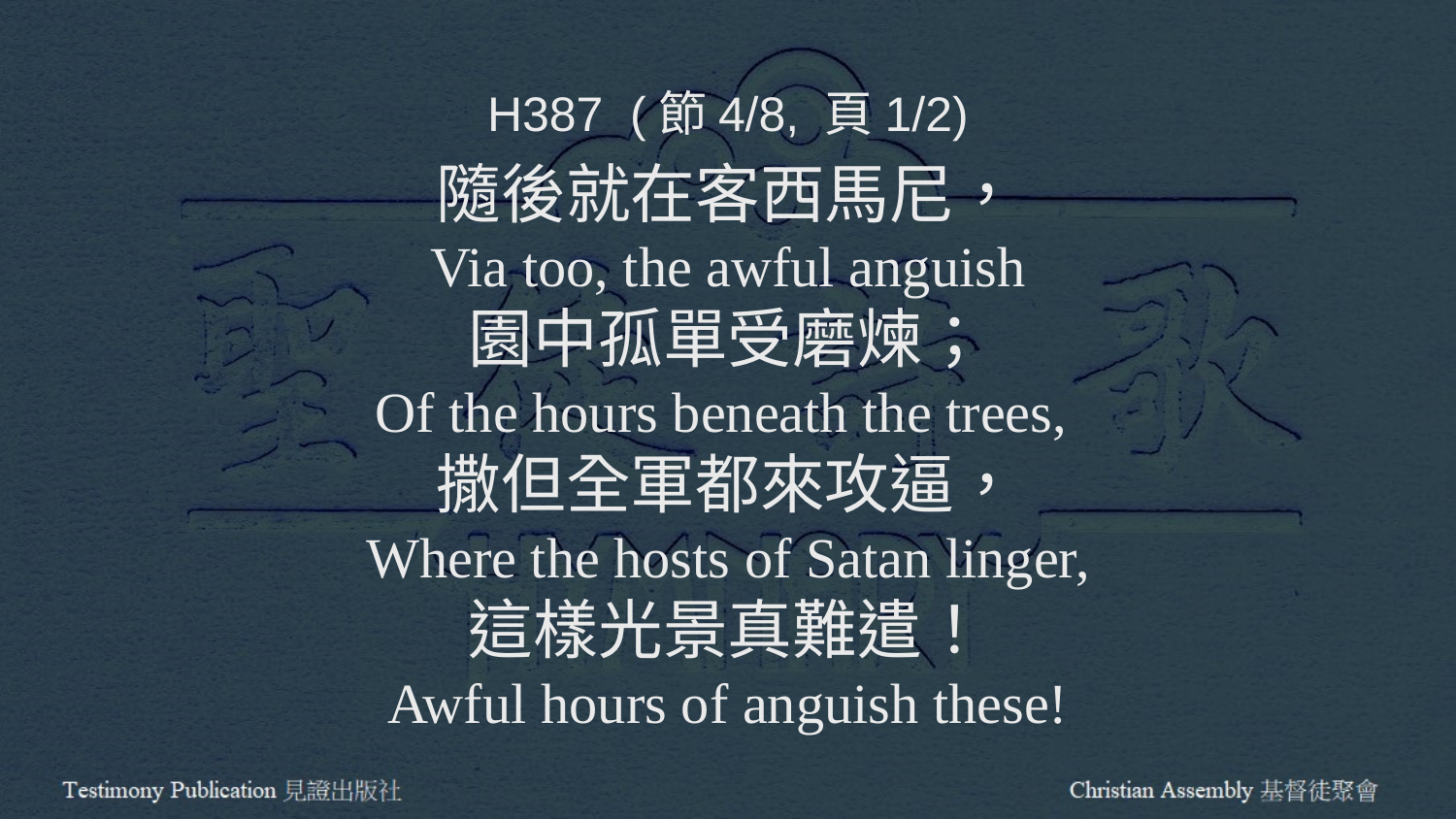

H387  (節4/8, 頁1/2)
隨後就在客西馬尼，
Via too, the awful anguish
園中孤單受磨煉；
Of the hours beneath the trees,
撒但全軍都來攻逼，
Where the hosts of Satan linger,
這樣光景真難遣！
Awful hours of anguish these!